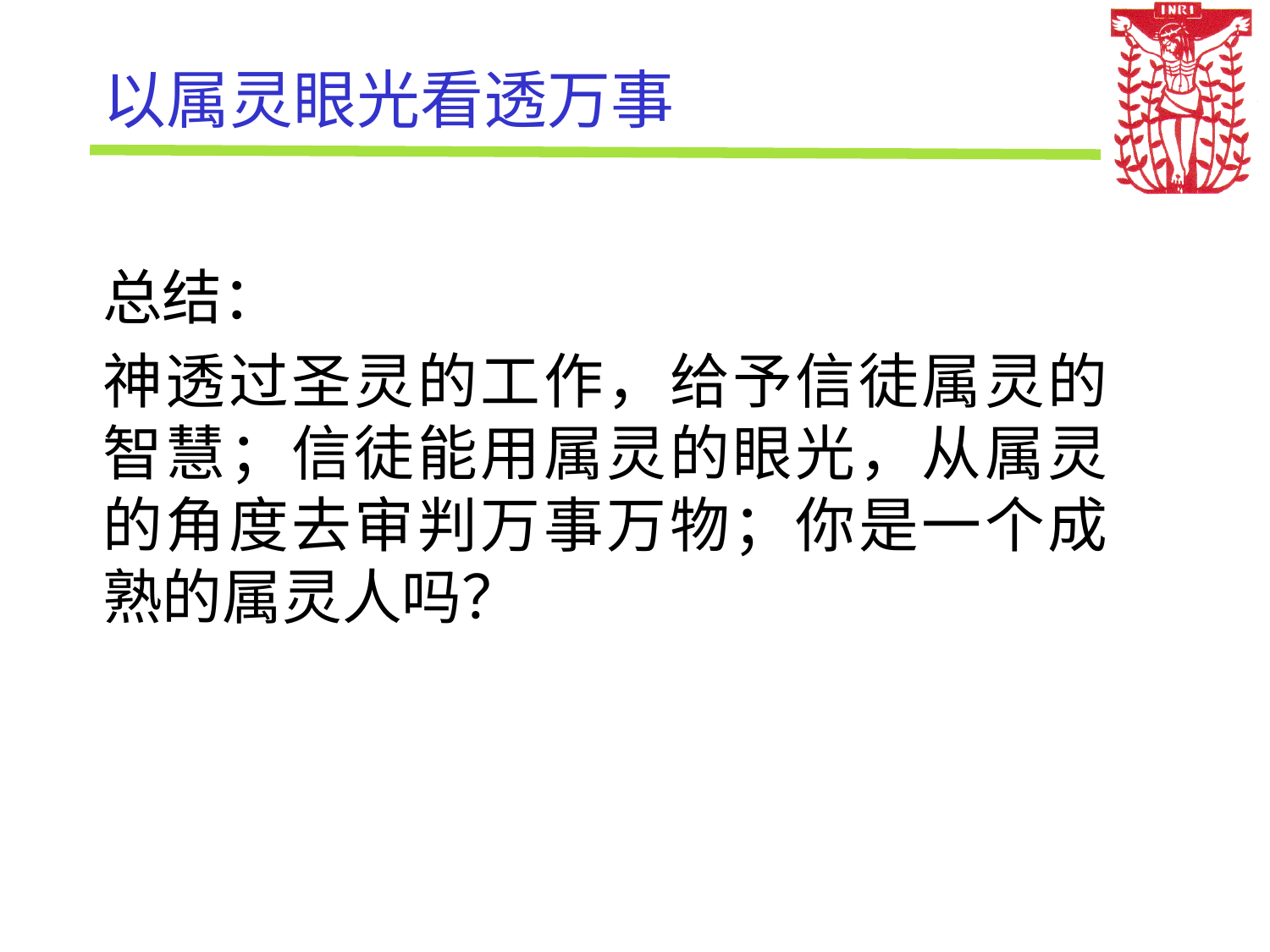

# 以属灵眼光看透万事

总结：
神透过圣灵的工作，给予信徒属灵的智慧；信徒能用属灵的眼光，从属灵的角度去审判万事万物；你是一个成熟的属灵人吗？